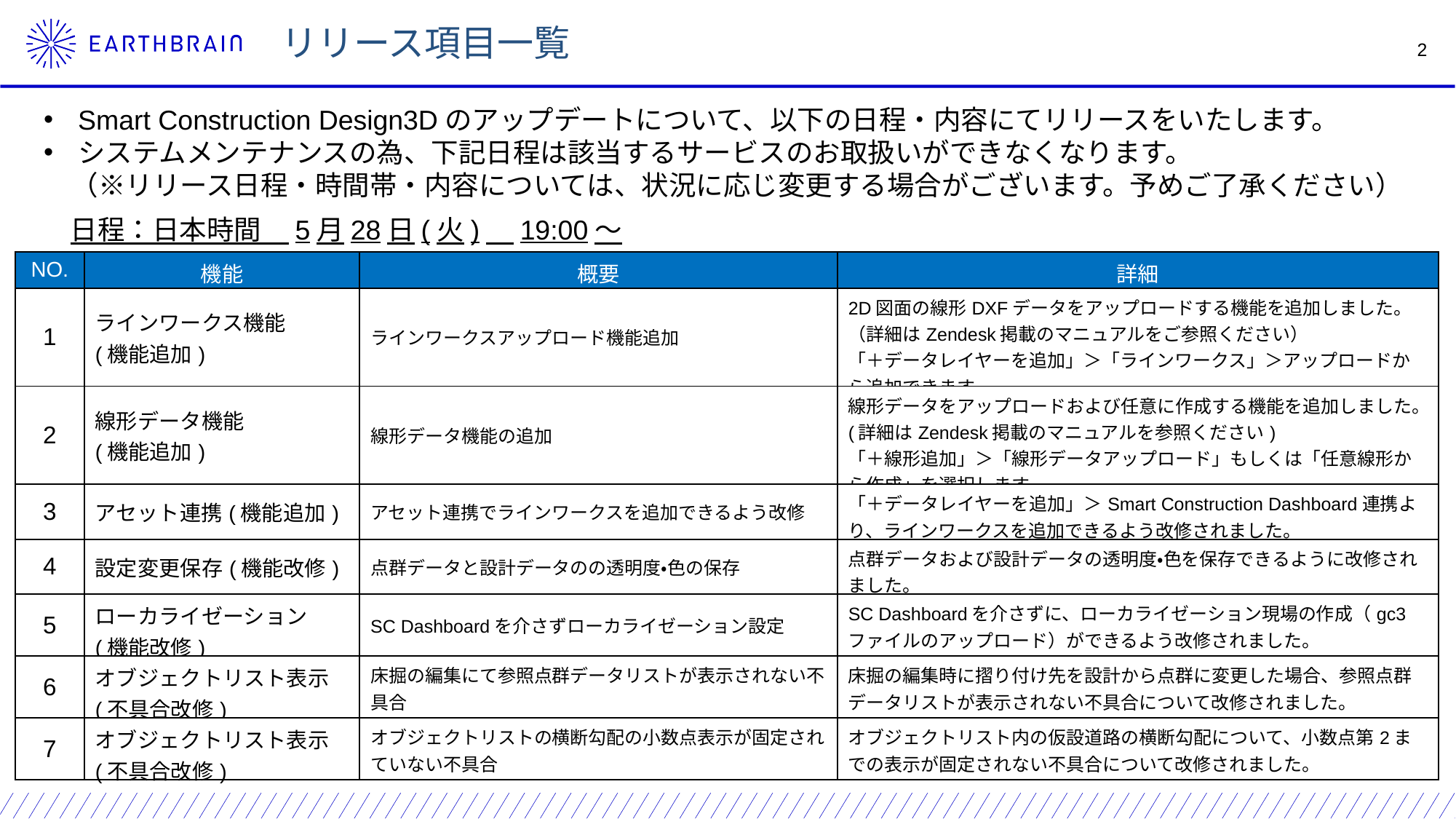

リリース項目一覧
Smart Construction Design3Dのアップデートについて、以下の日程・内容にてリリースをいたします。
システムメンテナンスの為、下記日程は該当するサービスのお取扱いができなくなります。
　（※リリース日程・時間帯・内容については、状況に応じ変更する場合がございます。予めご了承ください）
日程：日本時間　5月28日(火)　19:00～21:00
| NO. | 機能 | 概要 | 詳細 |
| --- | --- | --- | --- |
| 1 | ラインワークス機能 (機能追加) | ラインワークスアップロード機能追加 | 2D図面の線形DXFデータをアップロードする機能を追加しました。（詳細はZendesk掲載のマニュアルをご参照ください） 「＋データレイヤーを追加」＞「ラインワークス」＞アップロードから追加できます。 |
| 2 | 線形データ機能 (機能追加) | 線形データ機能の追加 | 線形データをアップロードおよび任意に作成する機能を追加しました。(詳細はZendesk掲載のマニュアルを参照ください) 「＋線形追加」＞「線形データアップロード」もしくは「任意線形から作成」を選択します。 |
| 3 | アセット連携(機能追加) | アセット連携でラインワークスを追加できるよう改修 | 「＋データレイヤーを追加」＞Smart Construction Dashboard連携より、ラインワークスを追加できるよう改修されました。 |
| 4 | 設定変更保存(機能改修) | 点群データと設計データのの透明度・色の保存 | 点群データおよび設計データの透明度・色を保存できるように改修されました。 |
| 5 | ローカライゼーション (機能改修) | SC Dashboardを介さずローカライゼーション設定 | SC Dashboardを介さずに、ローカライゼーション現場の作成（gc3ファイルのアップロード）ができるよう改修されました。 |
| 6 | オブジェクトリスト表示 (不具合改修) | 床掘の編集にて参照点群データリストが表示されない不具合 | 床掘の編集時に摺り付け先を設計から点群に変更した場合、参照点群データリストが表示されない不具合について改修されました。 |
| 7 | オブジェクトリスト表示 (不具合改修) | オブジェクトリストの横断勾配の小数点表示が固定されていない不具合 | オブジェクトリスト内の仮設道路の横断勾配について、小数点第2までの表示が固定されない不具合について改修されました。 |